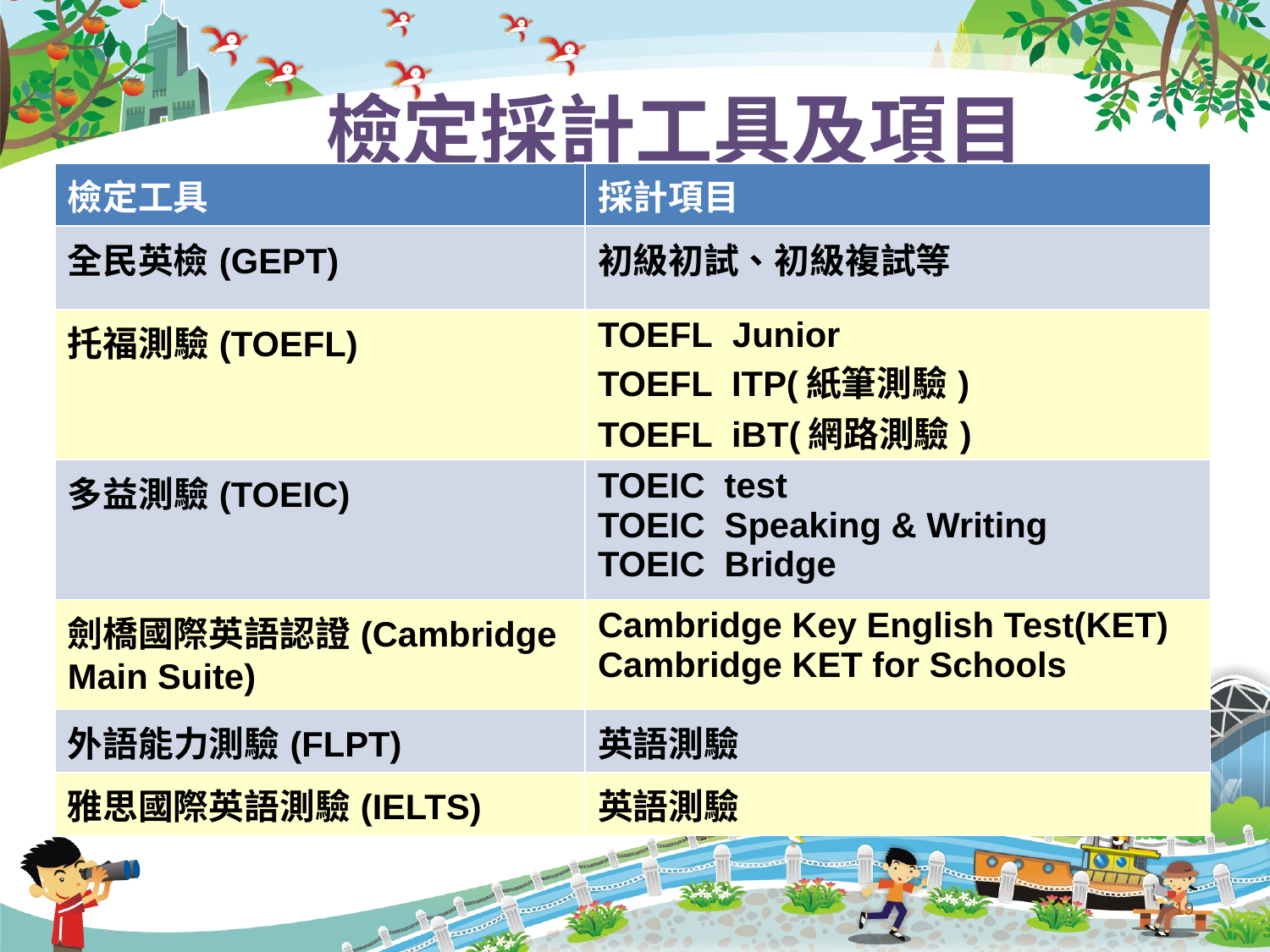

檢定採計工具及項目
| 檢定工具 | 採計項目 |
| --- | --- |
| 全民英檢(GEPT) | 初級初試、初級複試等 |
| 托福測驗(TOEFL) | TOEFL Junior TOEFL ITP(紙筆測驗) TOEFL iBT(網路測驗) |
| 多益測驗(TOEIC) | TOEIC test TOEIC Speaking & Writing TOEIC Bridge |
| 劍橋國際英語認證(Cambridge Main Suite) | Cambridge Key English Test(KET) Cambridge KET for Schools |
| 外語能力測驗(FLPT) | 英語測驗 |
| 雅思國際英語測驗(IELTS) | 英語測驗 |
19